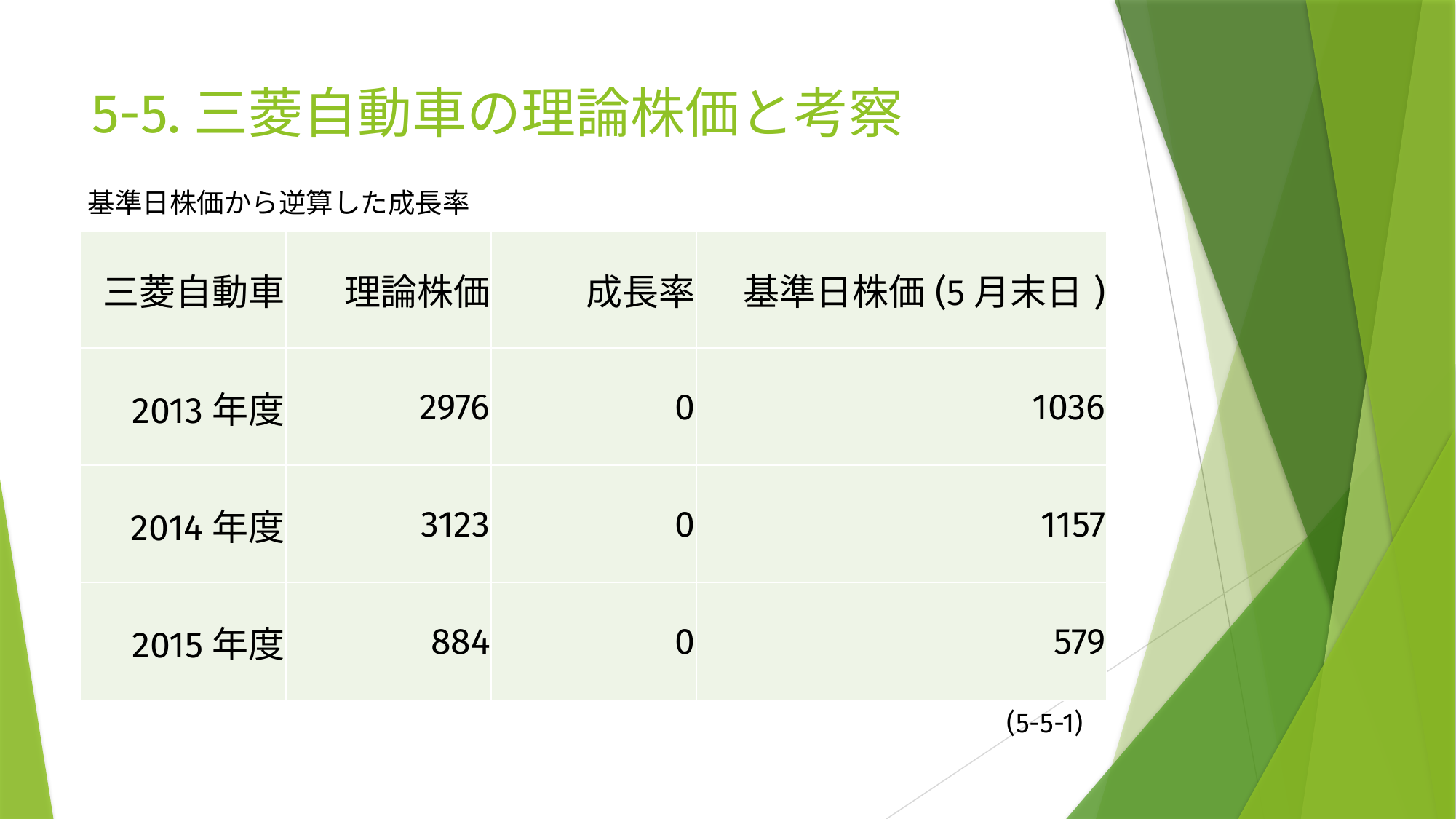

# 5-5.三菱自動車の理論株価と考察
基準日株価から逆算した成長率
| 三菱自動車 | 理論株価 | 成長率 | 基準日株価(5月末日) |
| --- | --- | --- | --- |
| 2013年度 | 2976 | 0 | 1036 |
| 2014年度 | 3123 | 0 | 1157 |
| 2015年度 | 884 | 0 | 579 |
(5-5-1)